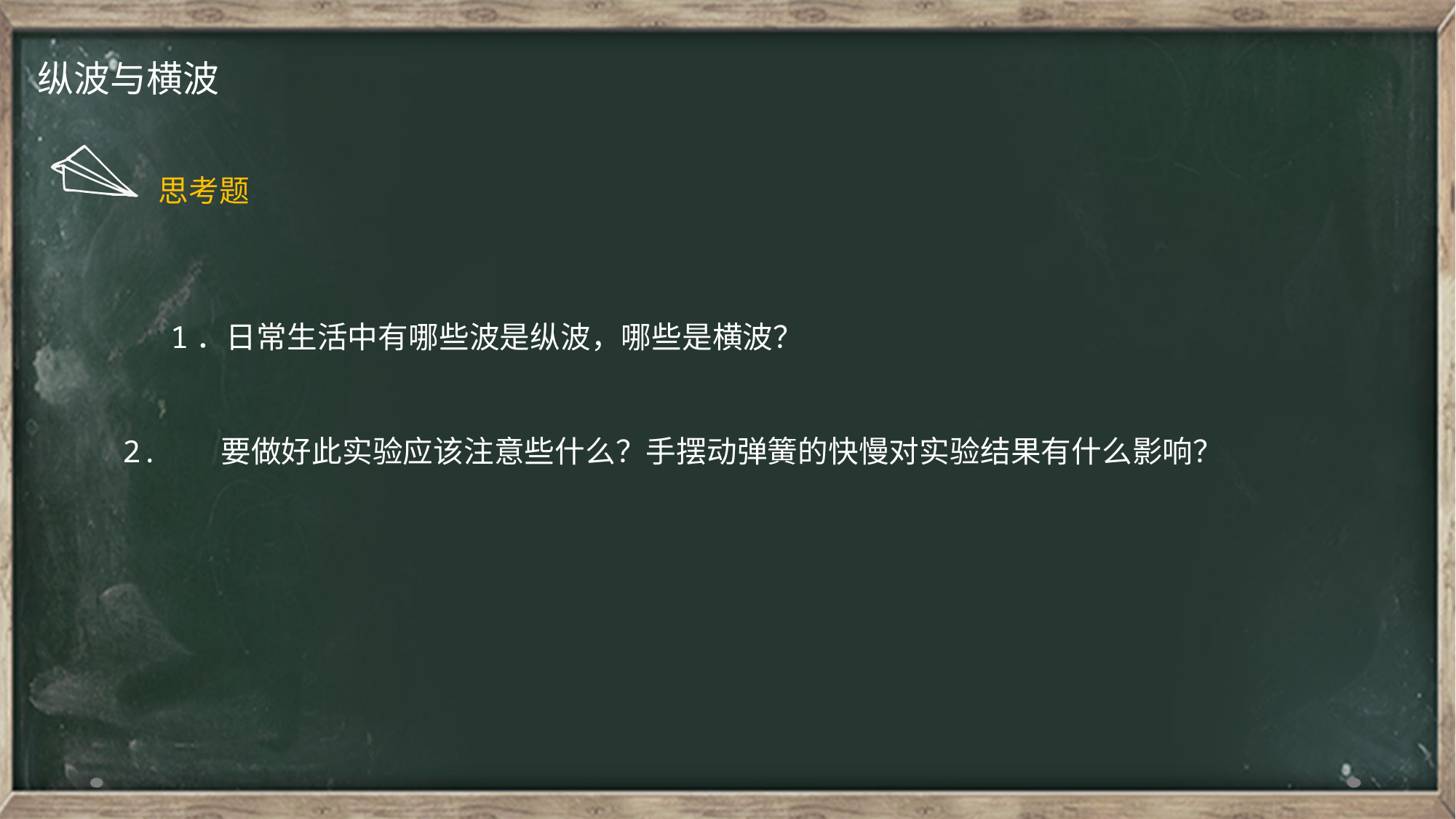

纵波与横波

思考题
1．日常生活中有哪些波是纵波，哪些是横波？
2.   要做好此实验应该注意些什么？手摆动弹簧的快慢对实验结果有什么影响？